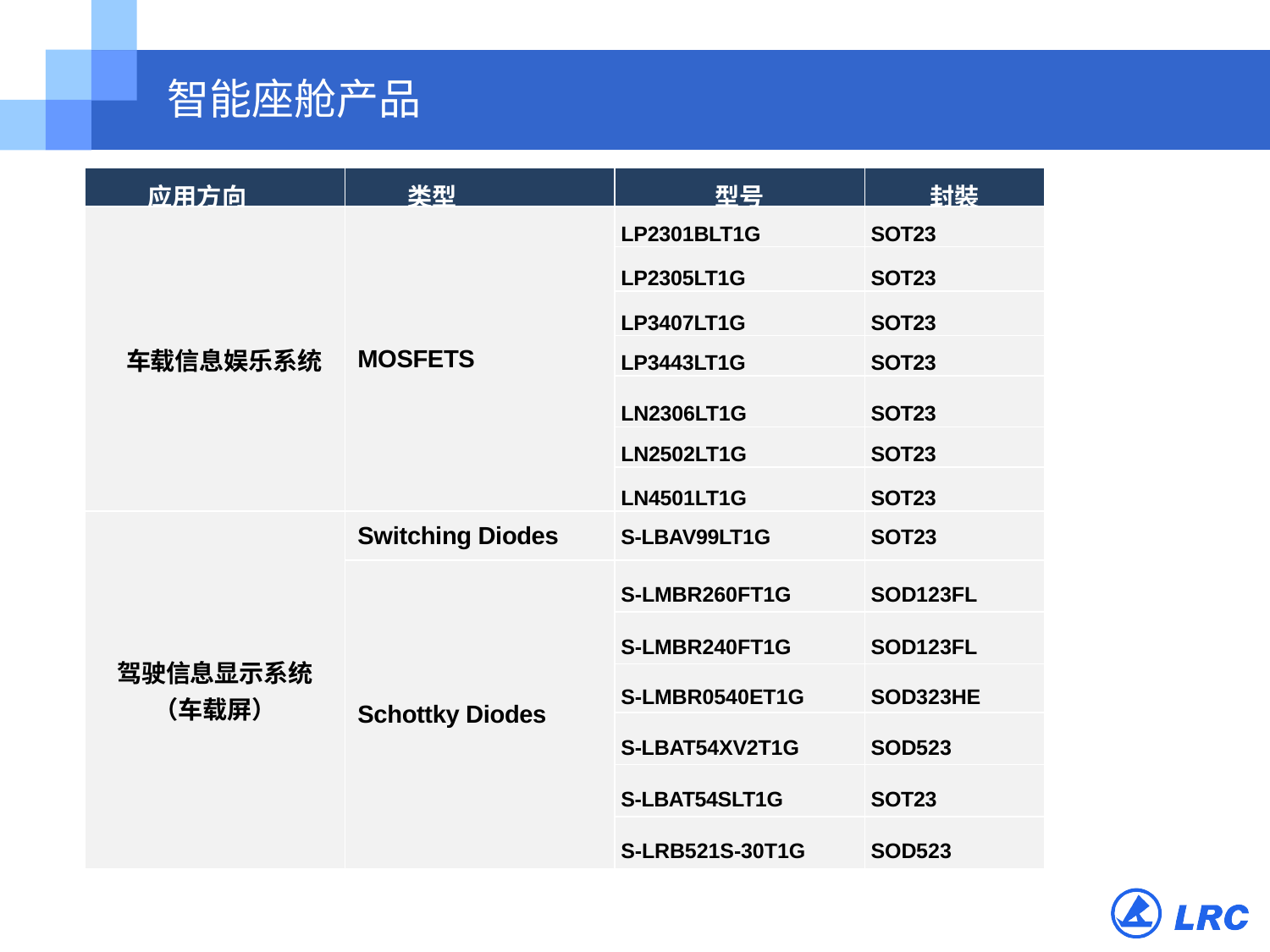

智能座舱产品
| 应用方向 | 类型 | 型号 | 封裝 |
| --- | --- | --- | --- |
| 车载信息娱乐系统 | MOSFETS | LP2301BLT1G | SOT23 |
|  |  | LP2305LT1G | SOT23 |
|  |  | LP3407LT1G | SOT23 |
|  |  | LP3443LT1G | SOT23 |
|  |  | LN2306LT1G | SOT23 |
|  |  | LN2502LT1G | SOT23 |
|  |  | LN4501LT1G | SOT23 |
| 驾驶信息显示系统 （车载屏） | Switching Diodes | S-LBAV99LT1G | SOT23 |
|  | Schottky Diodes | S-LMBR260FT1G | SOD123FL |
|  |  | S-LMBR240FT1G | SOD123FL |
|  |  | S-LMBR0540ET1G | SOD323HE |
|  |  | S-LBAT54XV2T1G | SOD523 |
|  |  | S-LBAT54SLT1G | SOT23 |
|  |  | S-LRB521S-30T1G | SOD523 |